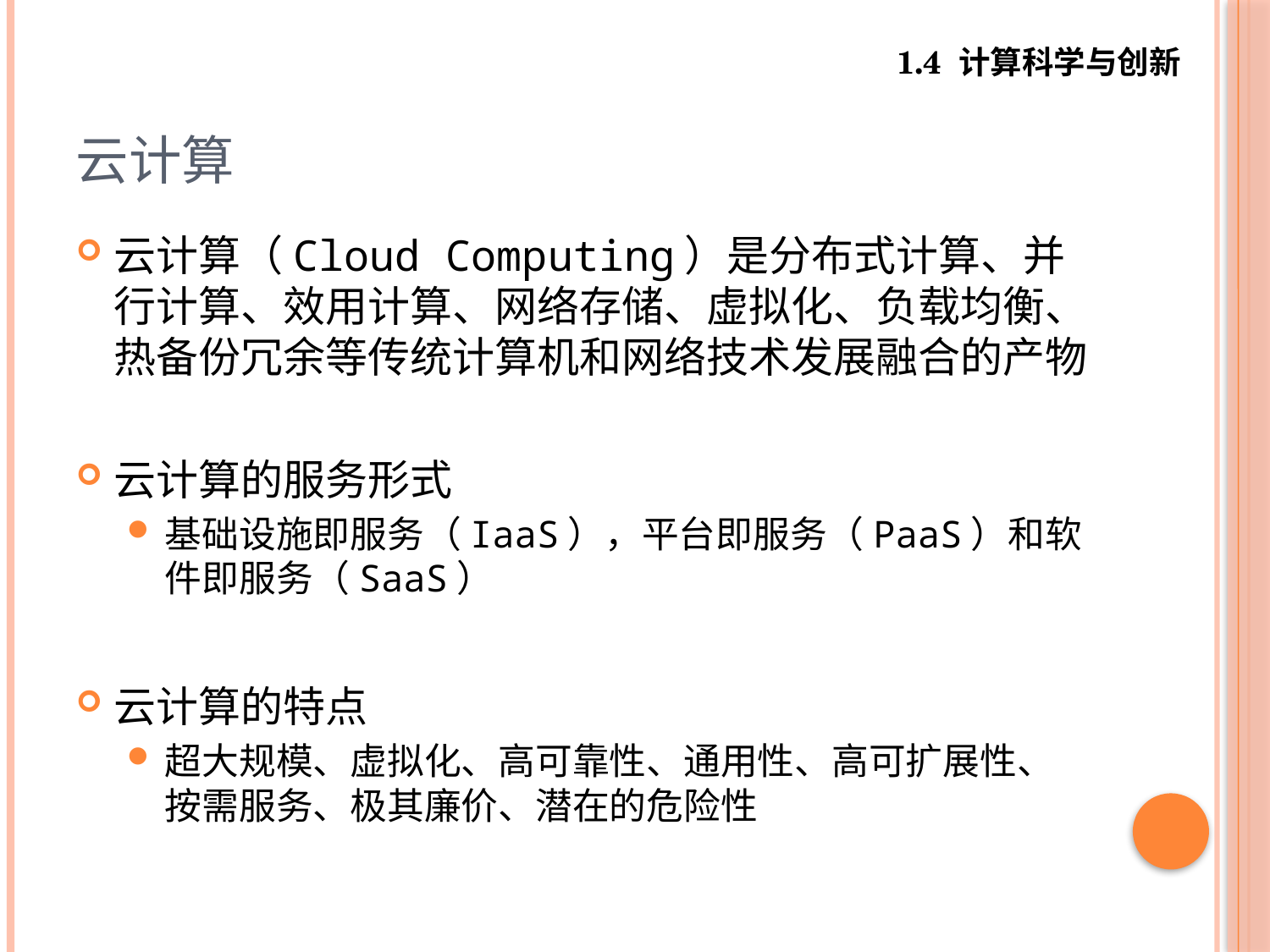

1.4 计算科学与创新
# 云计算
云计算（Cloud Computing）是分布式计算、并行计算、效用计算、网络存储、虚拟化、负载均衡、热备份冗余等传统计算机和网络技术发展融合的产物

云计算的服务形式
基础设施即服务（IaaS），平台即服务（PaaS）和软件即服务（SaaS）

云计算的特点
超大规模、虚拟化、高可靠性、通用性、高可扩展性、按需服务、极其廉价、潜在的危险性